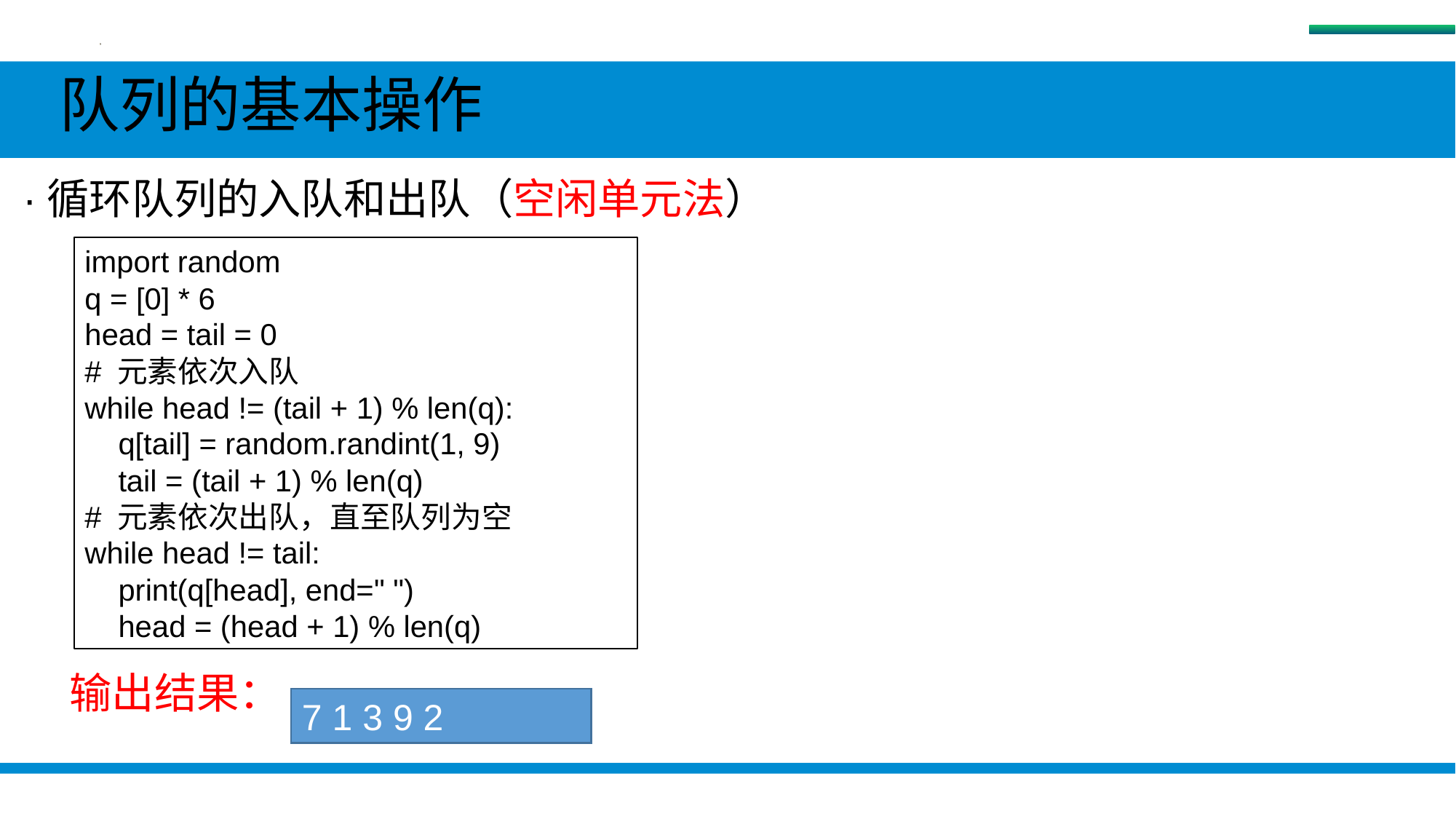

队列

  队列的基本操作
 ·循环队列的入队和出队（空闲单元法）
import random
q = [0] * 6
head = tail = 0
# 元素依次入队
while head != (tail + 1) % len(q):
    q[tail] = random.randint(1, 9)
    tail = (tail + 1) % len(q)
# 元素依次出队，直至队列为空
while head != tail:
    print(q[head], end=" ")
    head = (head + 1) % len(q)
输出结果：
7 1 3 9 2
#